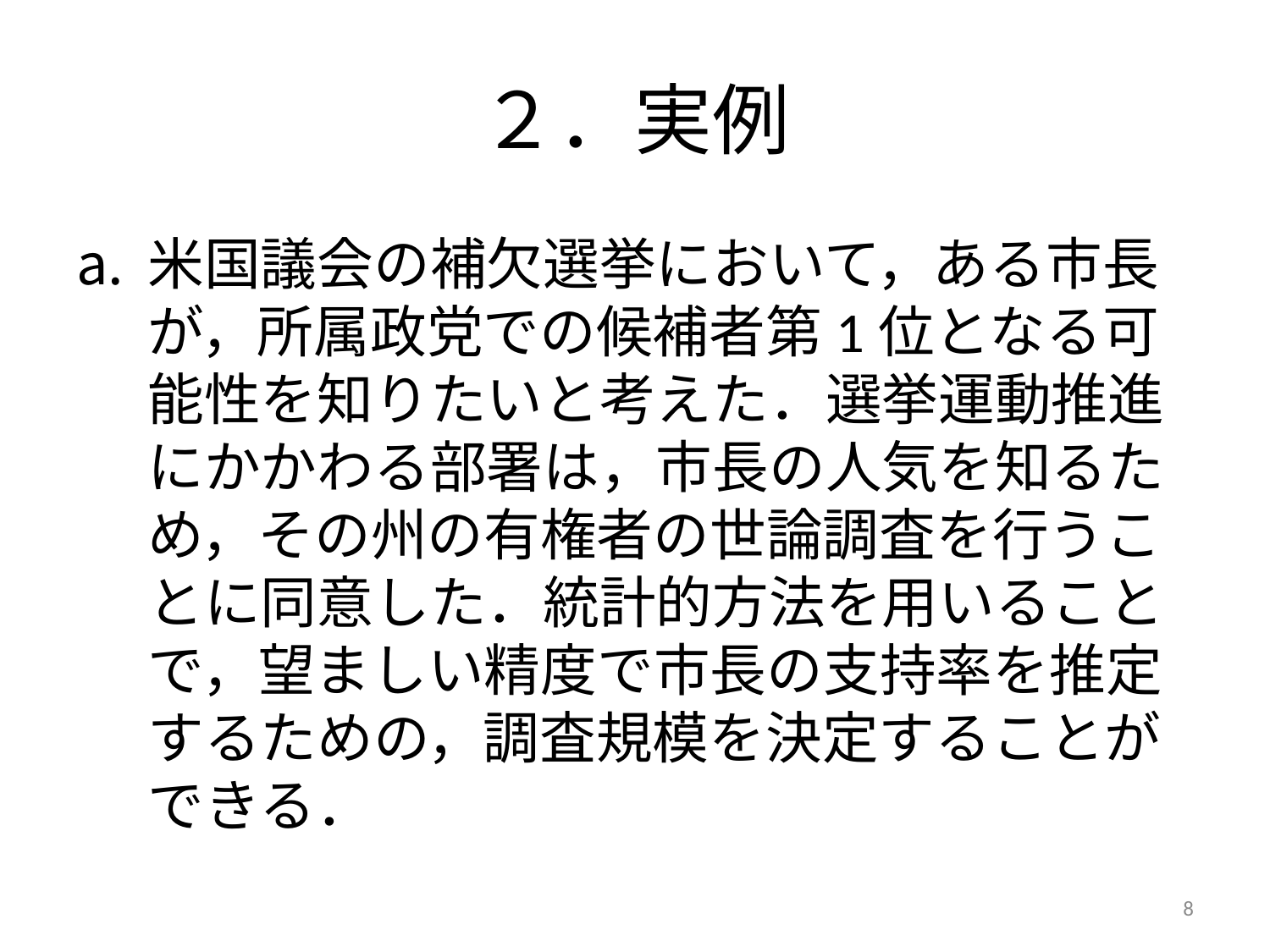

# ２．実例
米国議会の補欠選挙において，ある市長が，所属政党での候補者第1位となる可能性を知りたいと考えた．選挙運動推進にかかわる部署は，市長の人気を知るため，その州の有権者の世論調査を行うことに同意した．統計的方法を用いることで，望ましい精度で市長の支持率を推定するための，調査規模を決定することができる．
8